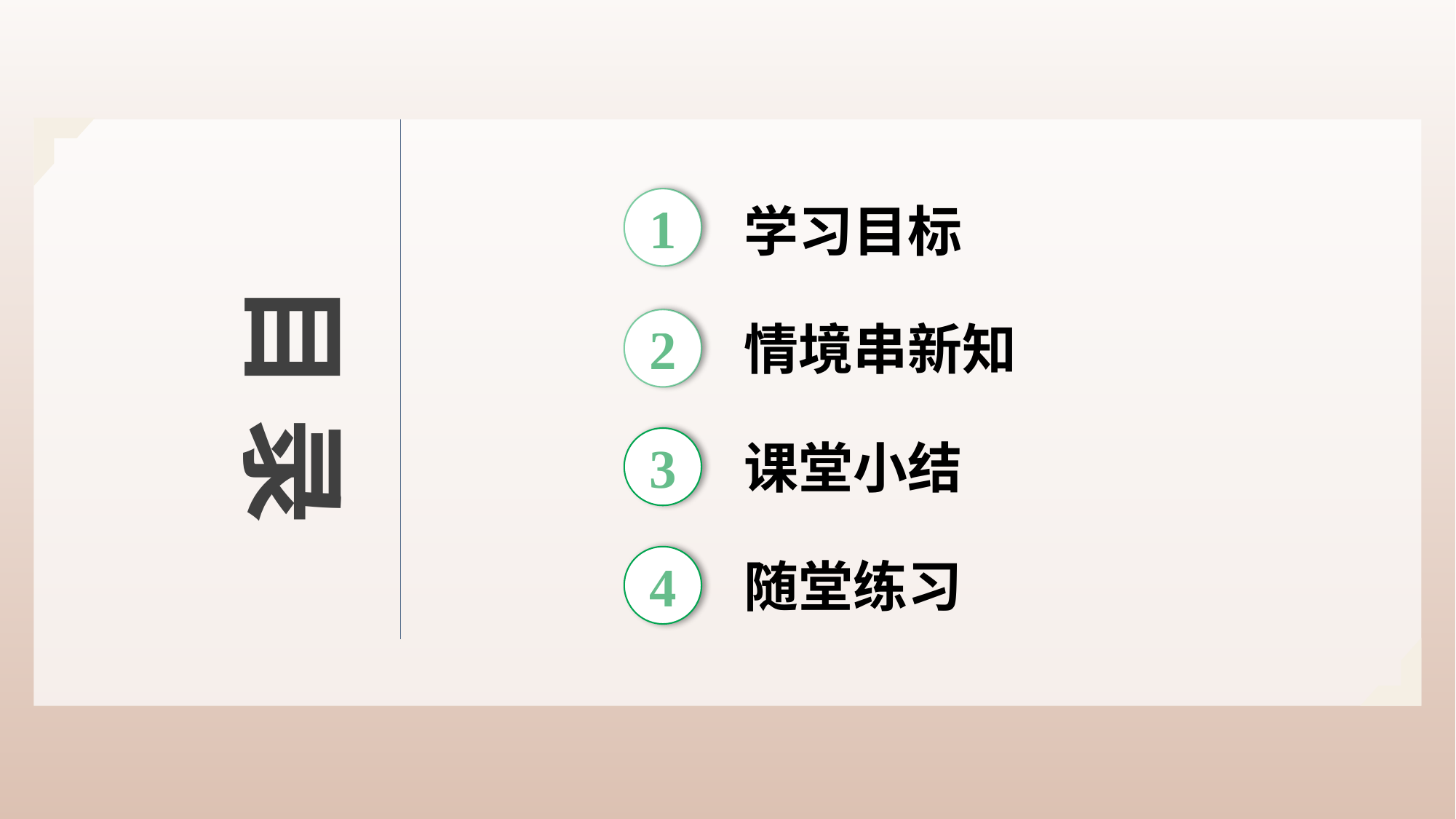

1
学习目标
目 录

2
情境串新知

3
课堂小结

4
随堂练习